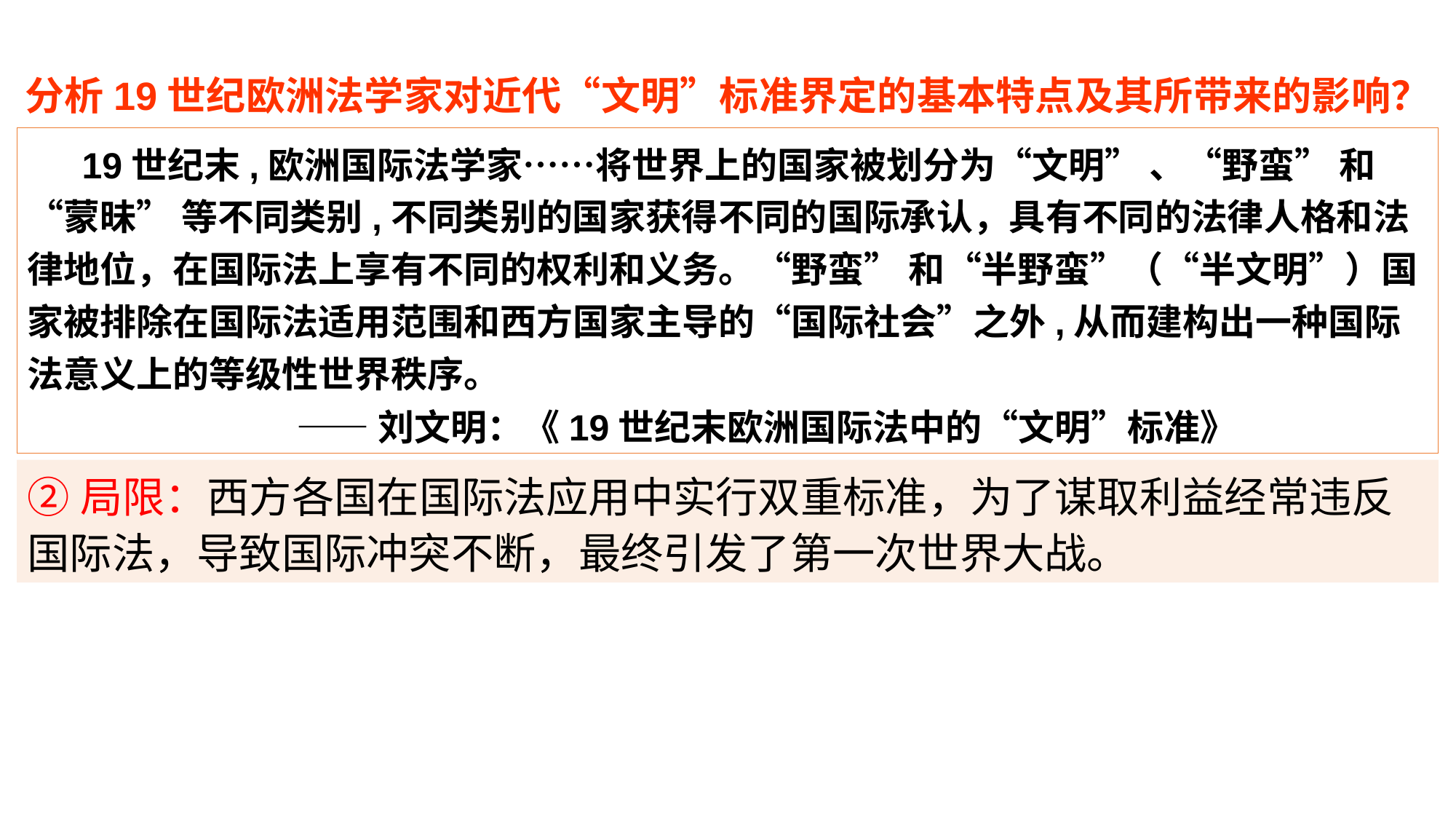

分析19世纪欧洲法学家对近代“文明”标准界定的基本特点及其所带来的影响？
19世纪末,欧洲国际法学家……将世界上的国家被划分为“文明” 、“野蛮” 和“蒙昧” 等不同类别,不同类别的国家获得不同的国际承认，具有不同的法律人格和法律地位，在国际法上享有不同的权利和义务。“野蛮” 和“半野蛮”（“半文明”）国家被排除在国际法适用范围和西方国家主导的“国际社会”之外,从而建构出一种国际法意义上的等级性世界秩序。
                             ——刘文明：《19世纪末欧洲国际法中的“文明”标准》
②局限：西方各国在国际法应用中实行双重标准，为了谋取利益经常违反国际法，导致国际冲突不断，最终引发了第一次世界大战。